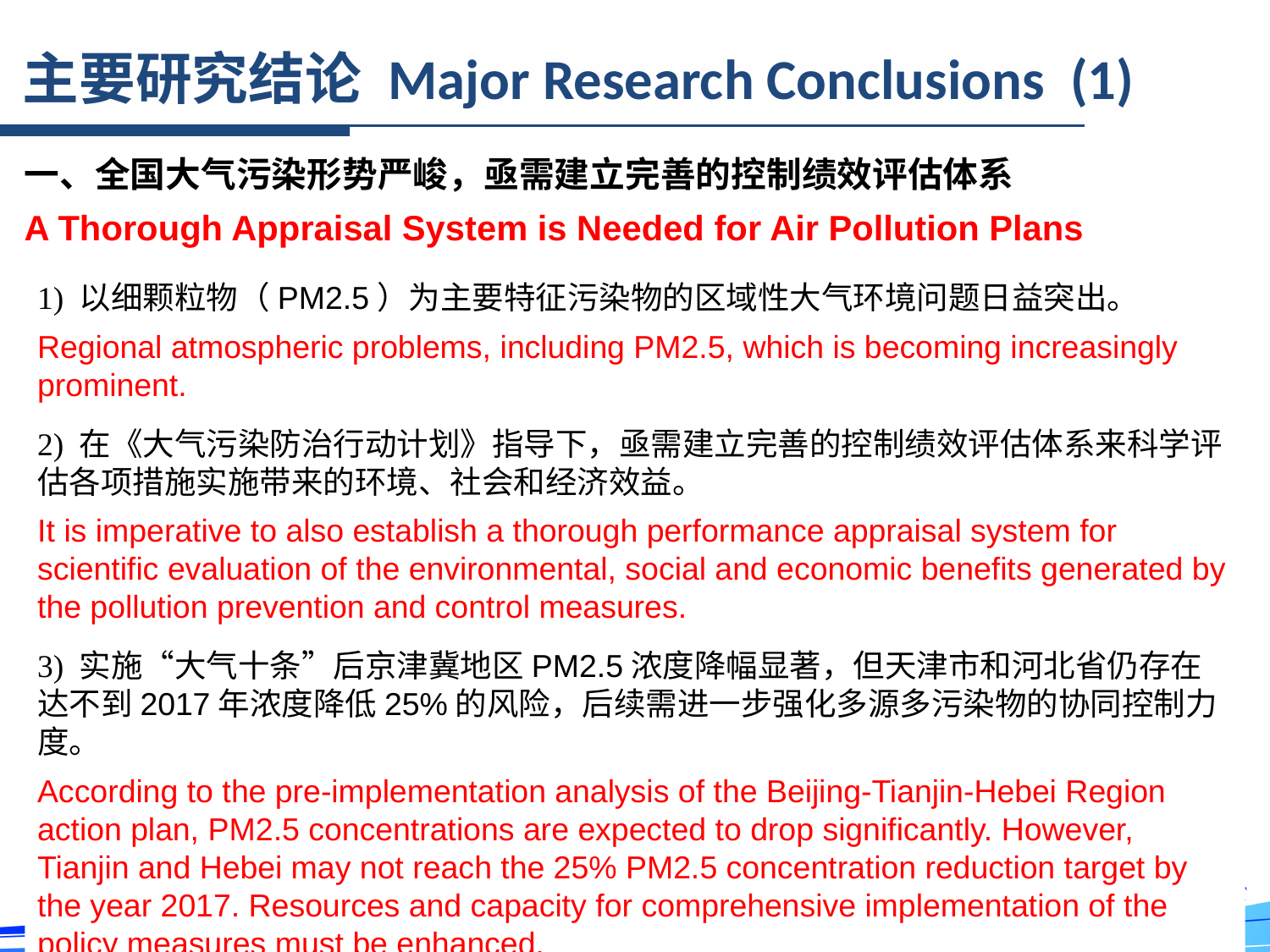

主要研究结论 Major Research Conclusions  (1)
一、全国大气污染形势严峻，亟需建立完善的控制绩效评估体系
A Thorough Appraisal System is Needed for Air Pollution Plans
1) 以细颗粒物（PM2.5）为主要特征污染物的区域性大气环境问题日益突出。
Regional atmospheric problems, including PM2.5, which is becoming increasingly prominent.
2) 在《大气污染防治行动计划》指导下，亟需建立完善的控制绩效评估体系来科学评估各项措施实施带来的环境、社会和经济效益。
It is imperative to also establish a thorough performance appraisal system for scientific evaluation of the environmental, social and economic benefits generated by the pollution prevention and control measures.
3) 实施“大气十条”后京津冀地区PM2.5浓度降幅显著，但天津市和河北省仍存在达不到2017年浓度降低25%的风险，后续需进一步强化多源多污染物的协同控制力度。
According to the pre-implementation analysis of the Beijing-Tianjin-Hebei Region action plan, PM2.5 concentrations are expected to drop significantly. However, Tianjin and Hebei may not reach the 25% PM2.5 concentration reduction target by the year 2017. Resources and capacity for comprehensive implementation of the policy measures must be enhanced.